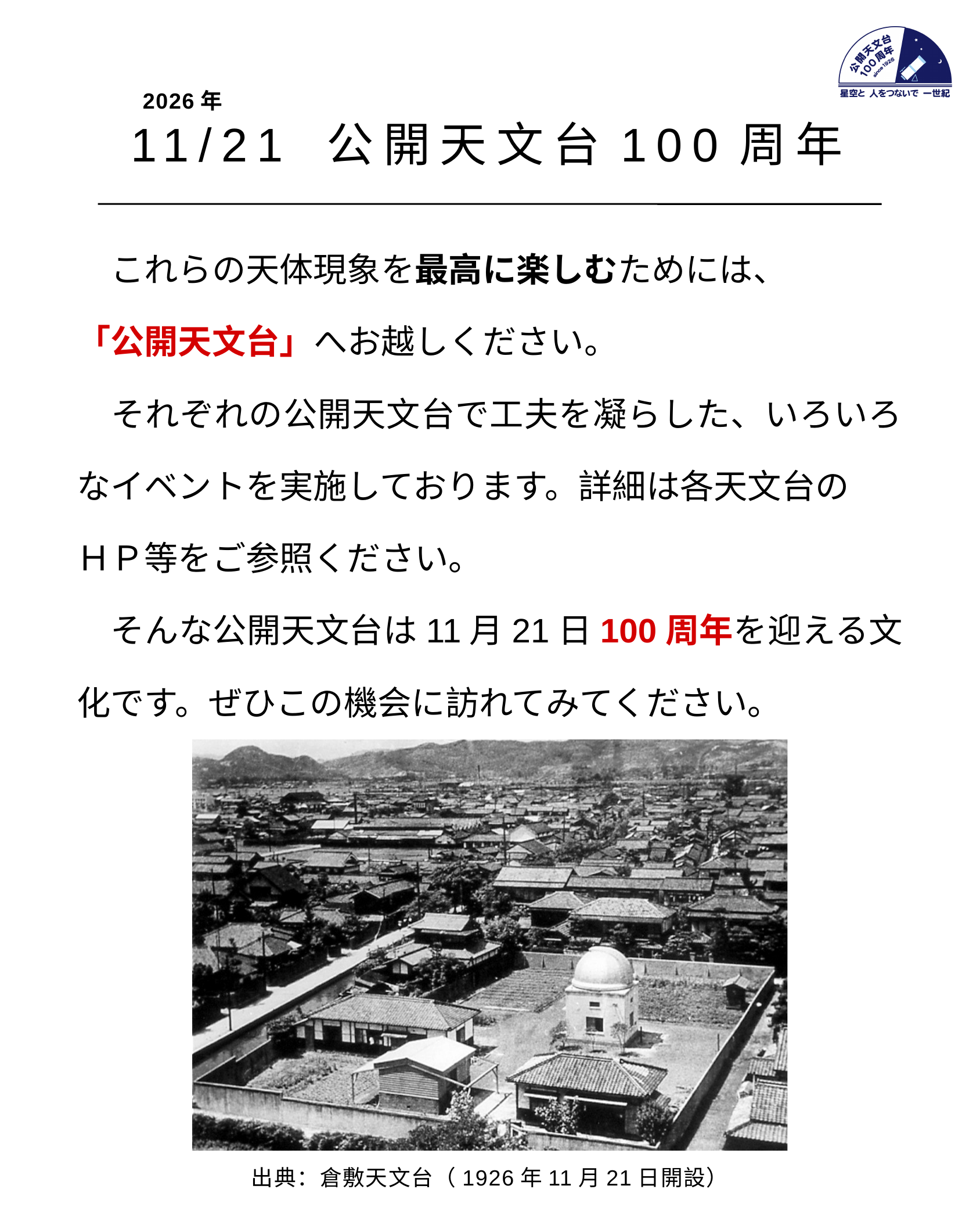

2026年
11/21 公開天文台100周年

　これらの天体現象を最高に楽しむためには、
「公開天文台」へお越しください。
　それぞれの公開天文台で工夫を凝らした、いろいろなイベントを実施しております。詳細は各天文台の
ＨＰ等をご参照ください。
　そんな公開天文台は11月21日100周年を迎える文化です。ぜひこの機会に訪れてみてください。

出典：倉敷天文台（1926年11月21日開設）